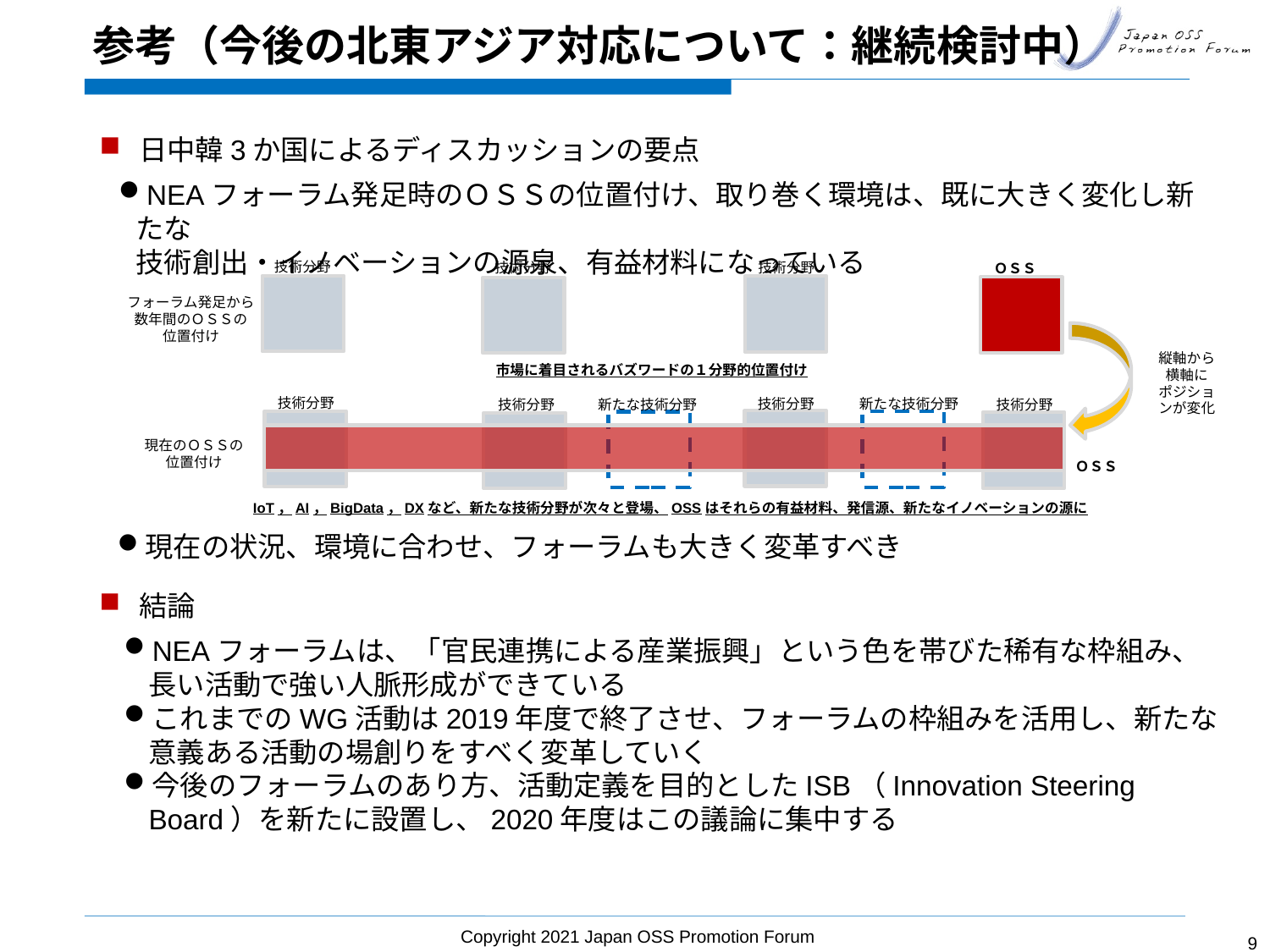

# 参考（今後の北東アジア対応について：継続検討中）
日中韓3か国によるディスカッションの要点
NEAフォーラム発足時のＯＳＳの位置付け、取り巻く環境は、既に大きく変化し新たな
技術創出・イノベーションの源泉、有益材料になっている
技術分野
技術分野
技術分野
ＯＳＳ

フォーラム発足から数年間のＯＳＳの
位置付け

縦軸から
横軸に
ポジションが変化
市場に着目されるバズワードの１分野的位置付け
技術分野
技術分野
新たな技術分野
技術分野
新たな技術分野
技術分野

現在のＯＳＳの位置付け
ＯＳＳ
IoT，AI，BigData，DXなど、新たな技術分野が次々と登場、OSSはそれらの有益材料、発信源、新たなイノベーションの源に
現在の状況、環境に合わせ、フォーラムも大きく変革すべき
結論
NEAフォーラムは、「官民連携による産業振興」という色を帯びた稀有な枠組み、長い活動で強い人脈形成ができている
これまでのWG活動は2019年度で終了させ、フォーラムの枠組みを活用し、新たな意義ある活動の場創りをすべく変革していく
今後のフォーラムのあり方、活動定義を目的としたISB（Innovation Steering Board）を新たに設置し、2020年度はこの議論に集中する
Copyright 2021 Japan OSS Promotion Forum
9